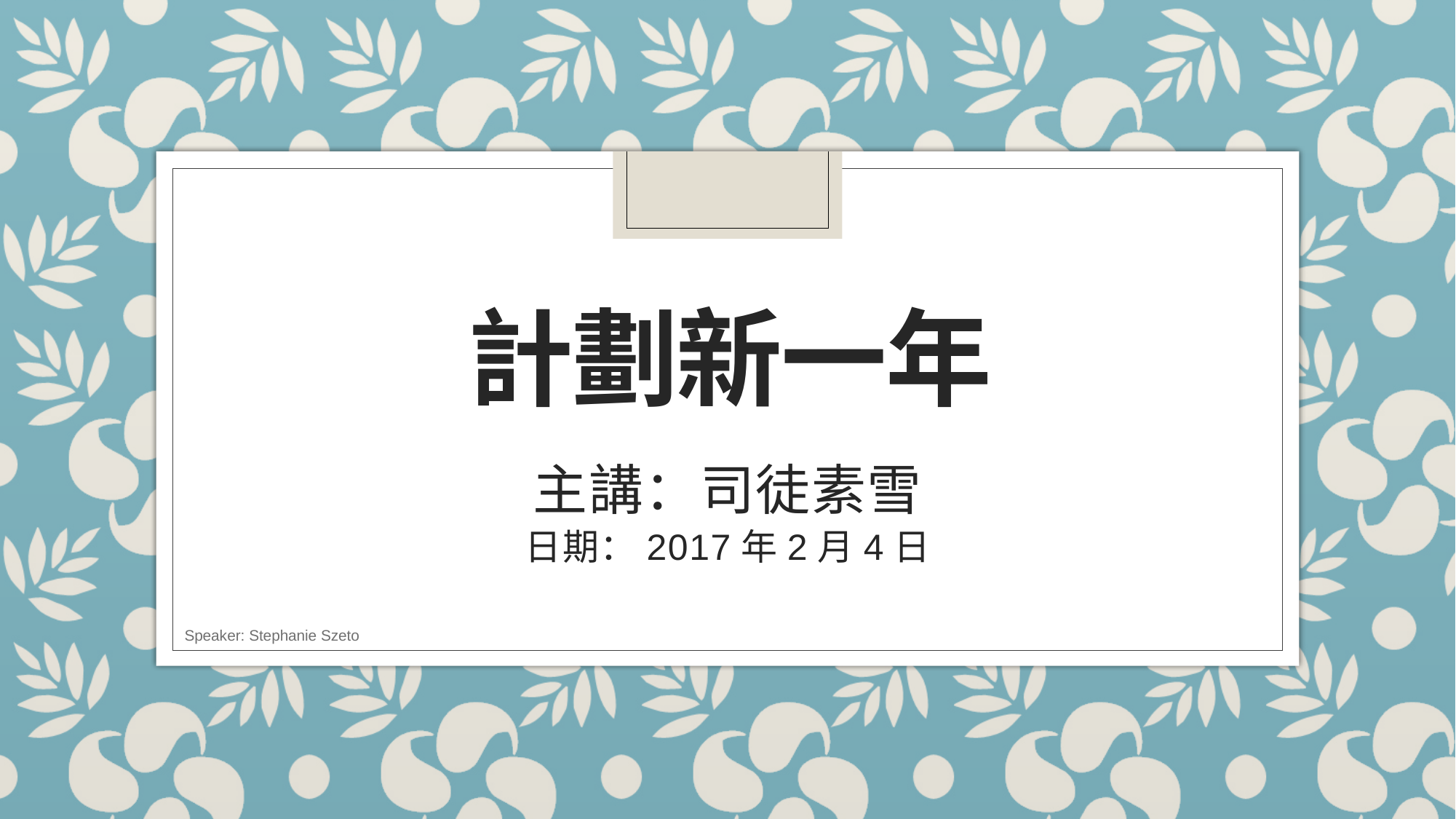

# 計劃新一年
主講：司徒素雪
日期：2017年2月4日
1
Speaker: Stephanie Szeto